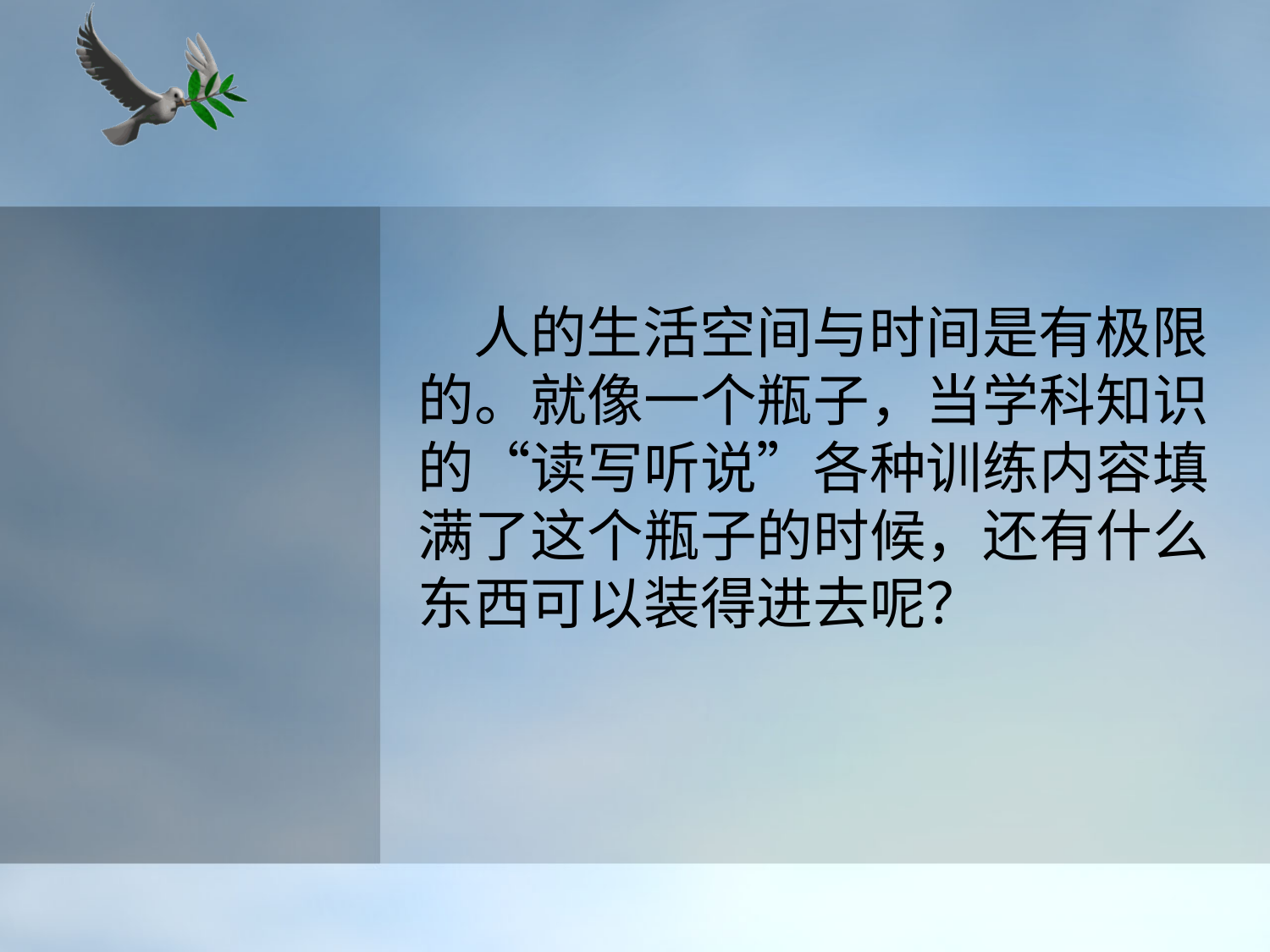

# 人的生活空间与时间是有极限的。就像一个瓶子，当学科知识的“读写听说”各种训练内容填满了这个瓶子的时候，还有什么东西可以装得进去呢？